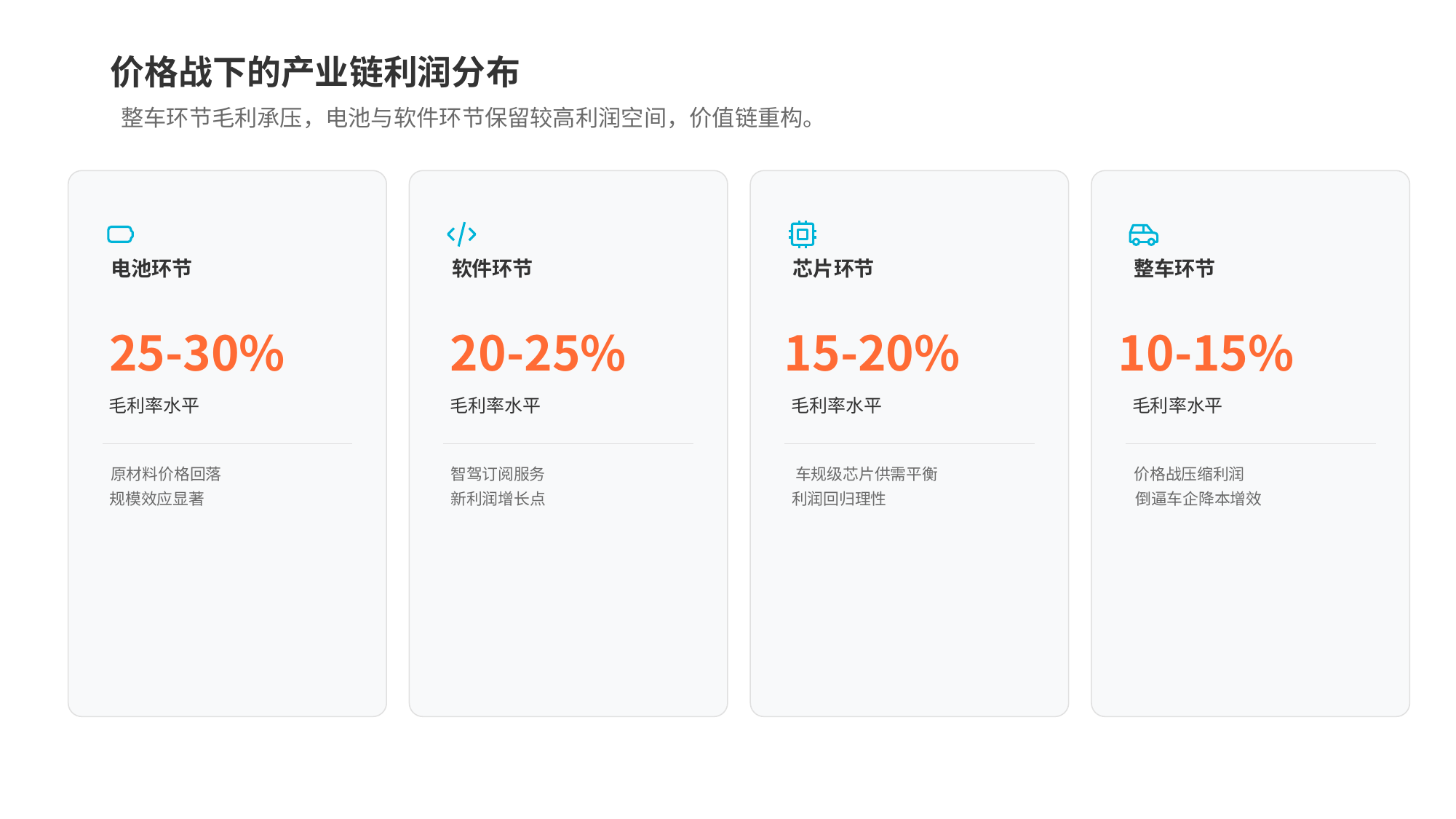

价格战下的产业链利润分布
整车环节毛利承压，电池与软件环节保留较高利润空间，价值链重构。

电池环节
25-30%
毛利率水平

原材料价格回落
规模效应显著

软件环节
20-25%
毛利率水平

智驾订阅服务
新利润增长点

芯片环节
15-20%
毛利率水平

车规级芯片供需平衡
利润回归理性

整车环节
10-15%
毛利率水平

价格战压缩利润
倒逼车企降本增效